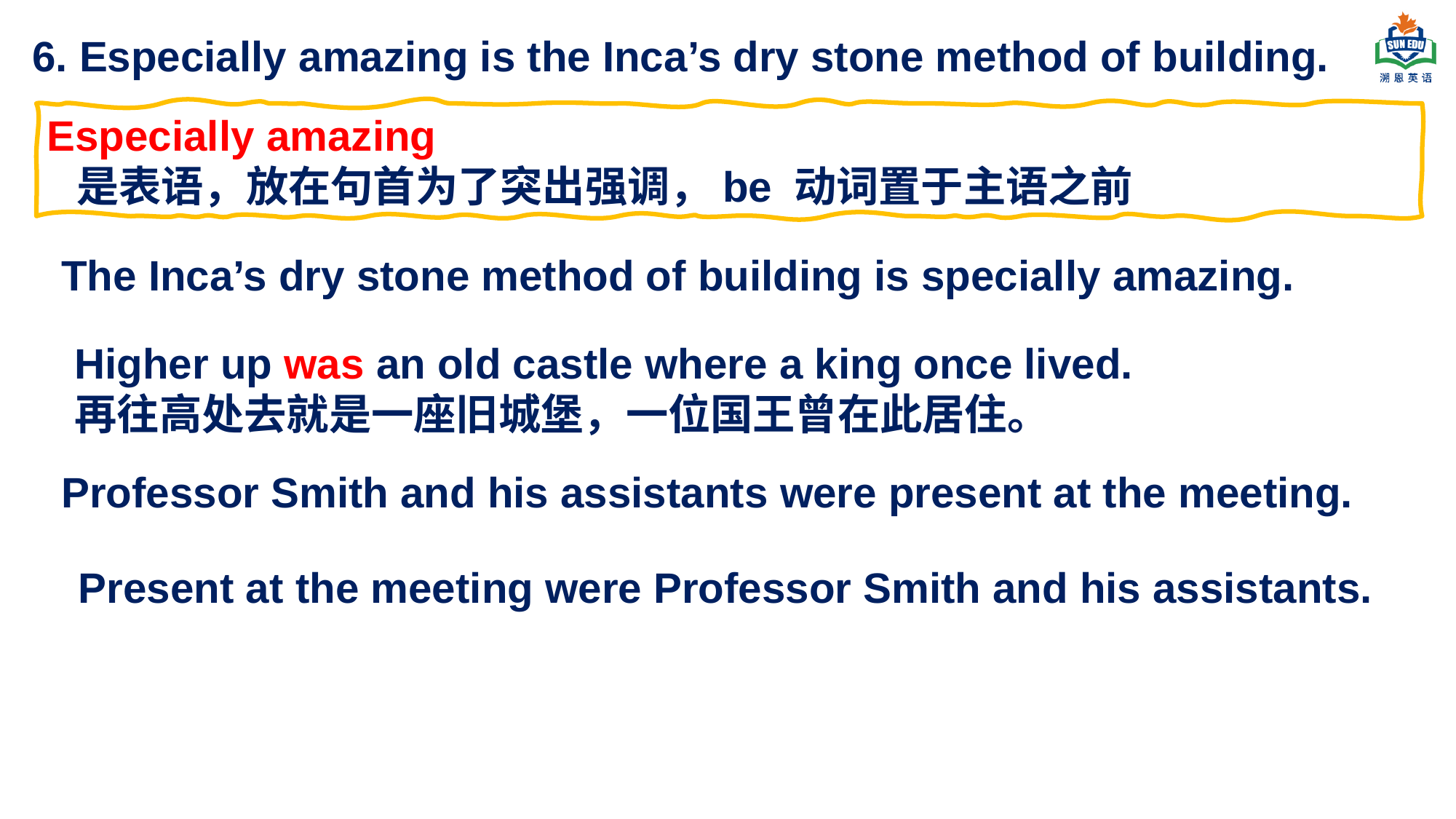

6. Especially amazing is the Inca’s dry stone method of building.
Especially amazing
  是表语，放在句首为了突出强调，be 动词置于主语之前
The Inca’s dry stone method of building is specially amazing.
Higher up was an old castle where a king once lived.
再往高处去就是一座旧城堡，一位国王曾在此居住。
Professor Smith and his assistants were present at the meeting.
Present at the meeting were Professor Smith and his assistants.